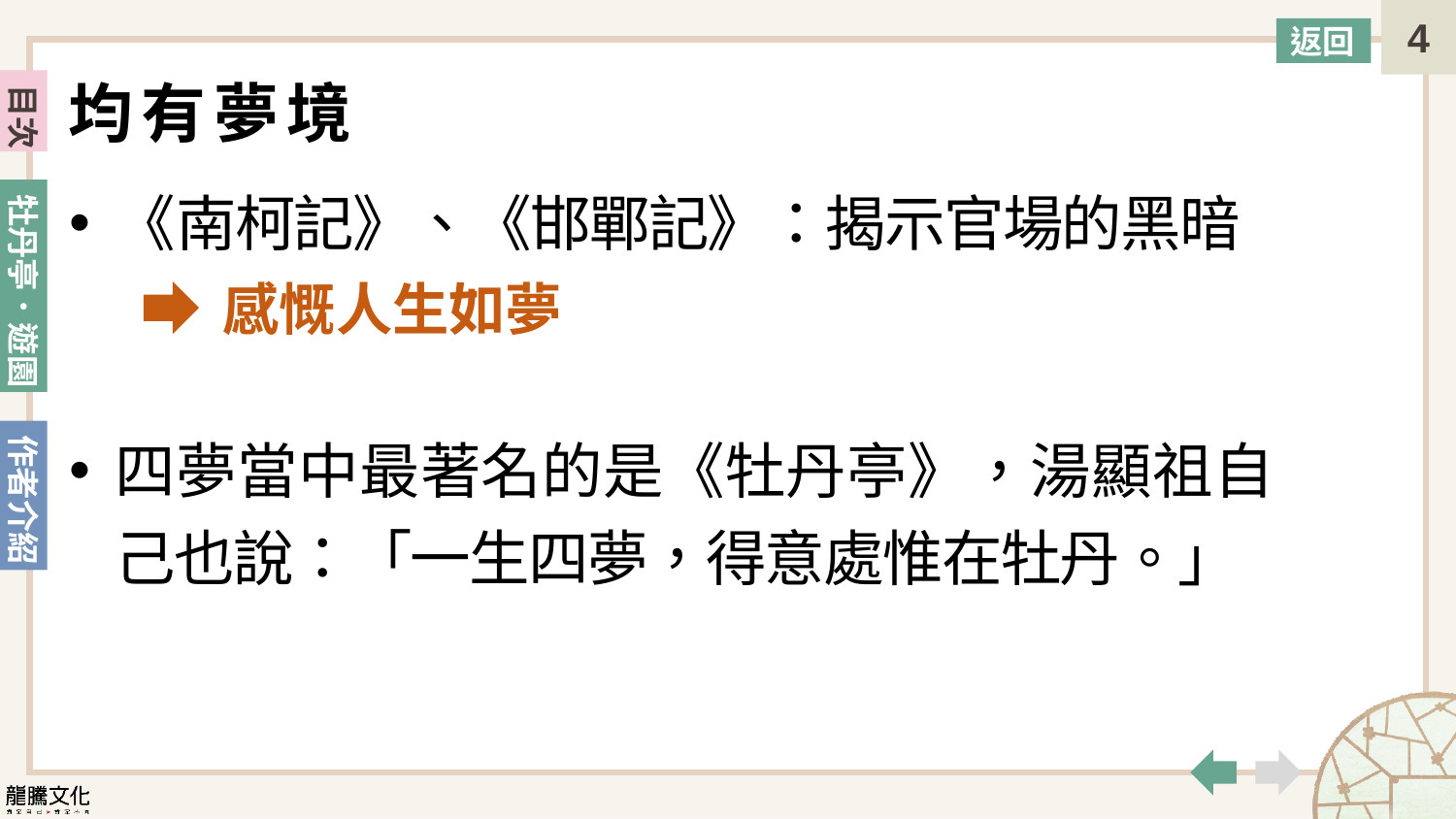

返回
均有夢境
《南柯記》、《邯鄲記》：揭示官場的黑暗

四夢當中最著名的是《牡丹亭》，湯顯祖自己也說：「一生四夢，得意處惟在牡丹。」
感慨人生如夢